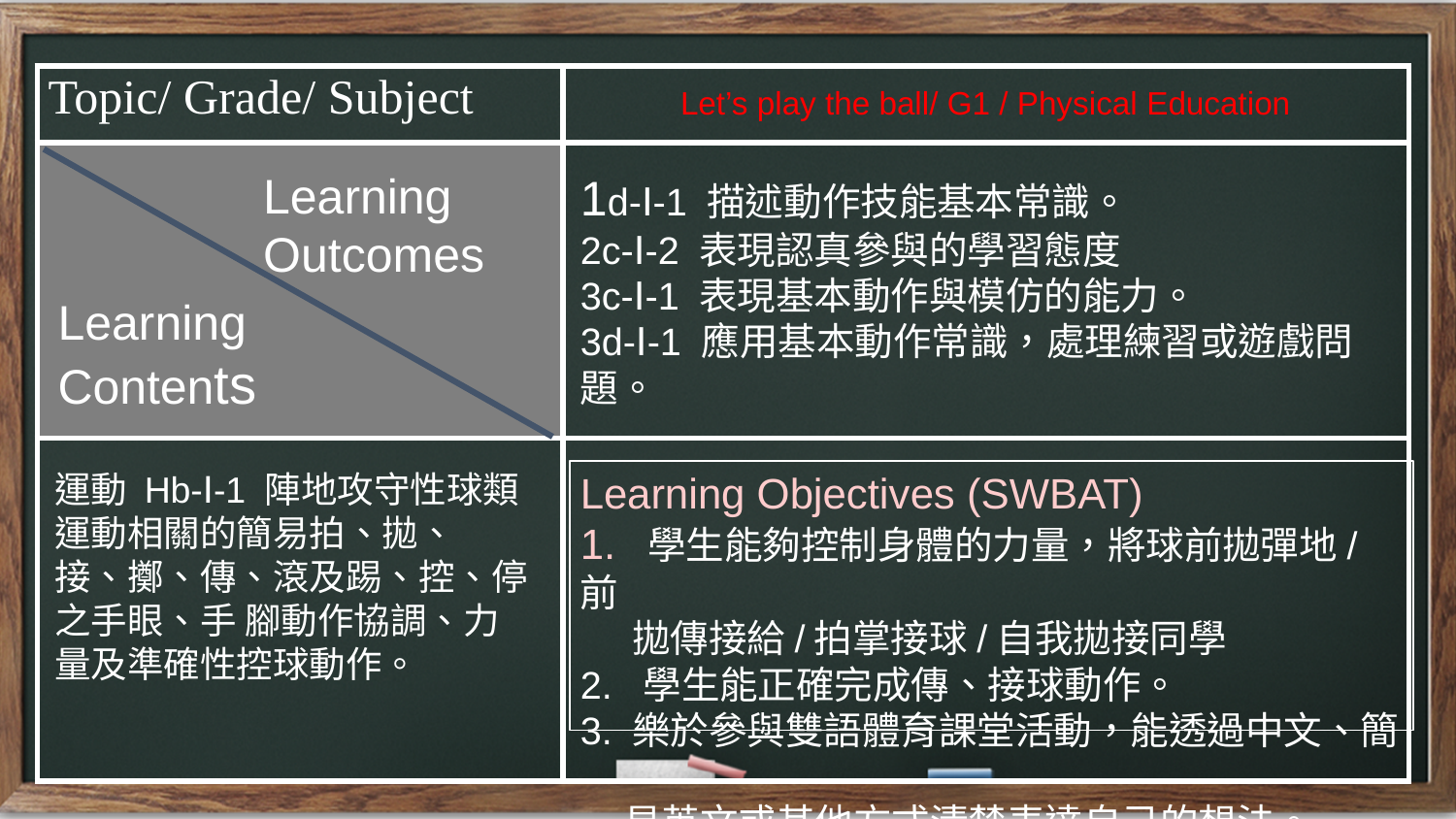

| Topic/ Grade/ Subject | Let’s play the ball/ G1 / Physical Education |
| --- | --- |
|  |  |
|  |  |
Learning Outcomes
1d-Ⅰ-1 描述動作技能基本常識。
2c-Ⅰ-2 表現認真參與的學習態度
3c-Ⅰ-1 表現基本動作與模仿的能力。
3d-Ⅰ-1 應用基本動作常識，處理練習或遊戲問題。
Learning Contents
運動 Hb-Ⅰ-1 陣地攻守性球類運動相關的簡易拍、拋、 接、擲、傳、滾及踢、控、停之手眼、手 腳動作協調、力量及準確性控球動作。
Learning Objectives (SWBAT)
1.  學生能夠控制身體的力量，將球前拋彈地/ 前
     拋傳接給/拍掌接球/自我拋接同學
2.  學生能正確完成傳、接球動作。
3. 樂於參與雙語體育課堂活動，能透過中文、簡
    易英文或其他方式清楚表達自己的想法。